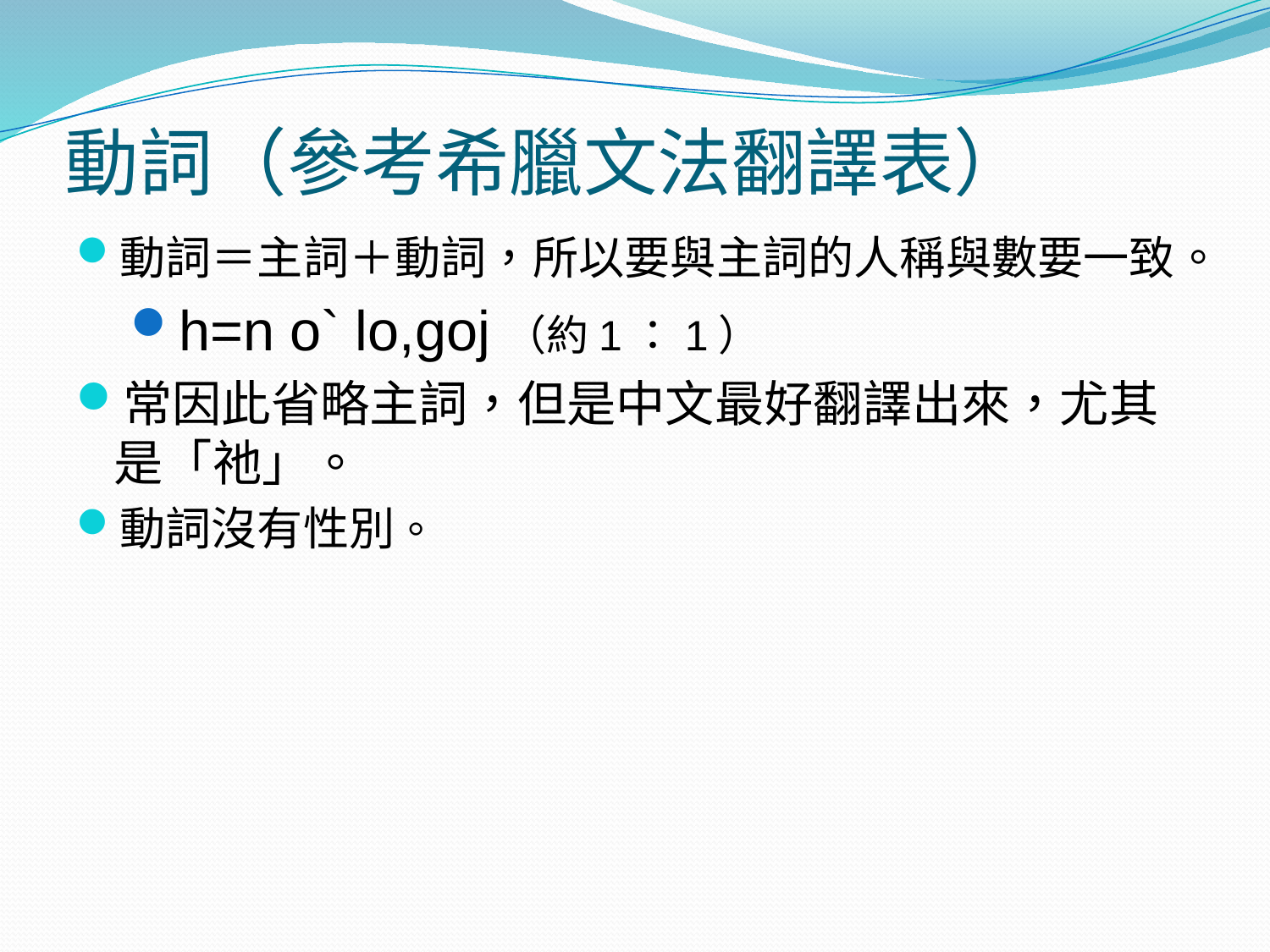

# 動詞（參考希臘文法翻譯表）
動詞＝主詞＋動詞，所以要與主詞的人稱與數要一致。
h=n o` lo,goj（約1：1）
常因此省略主詞，但是中文最好翻譯出來，尤其是「祂」。
動詞沒有性別。